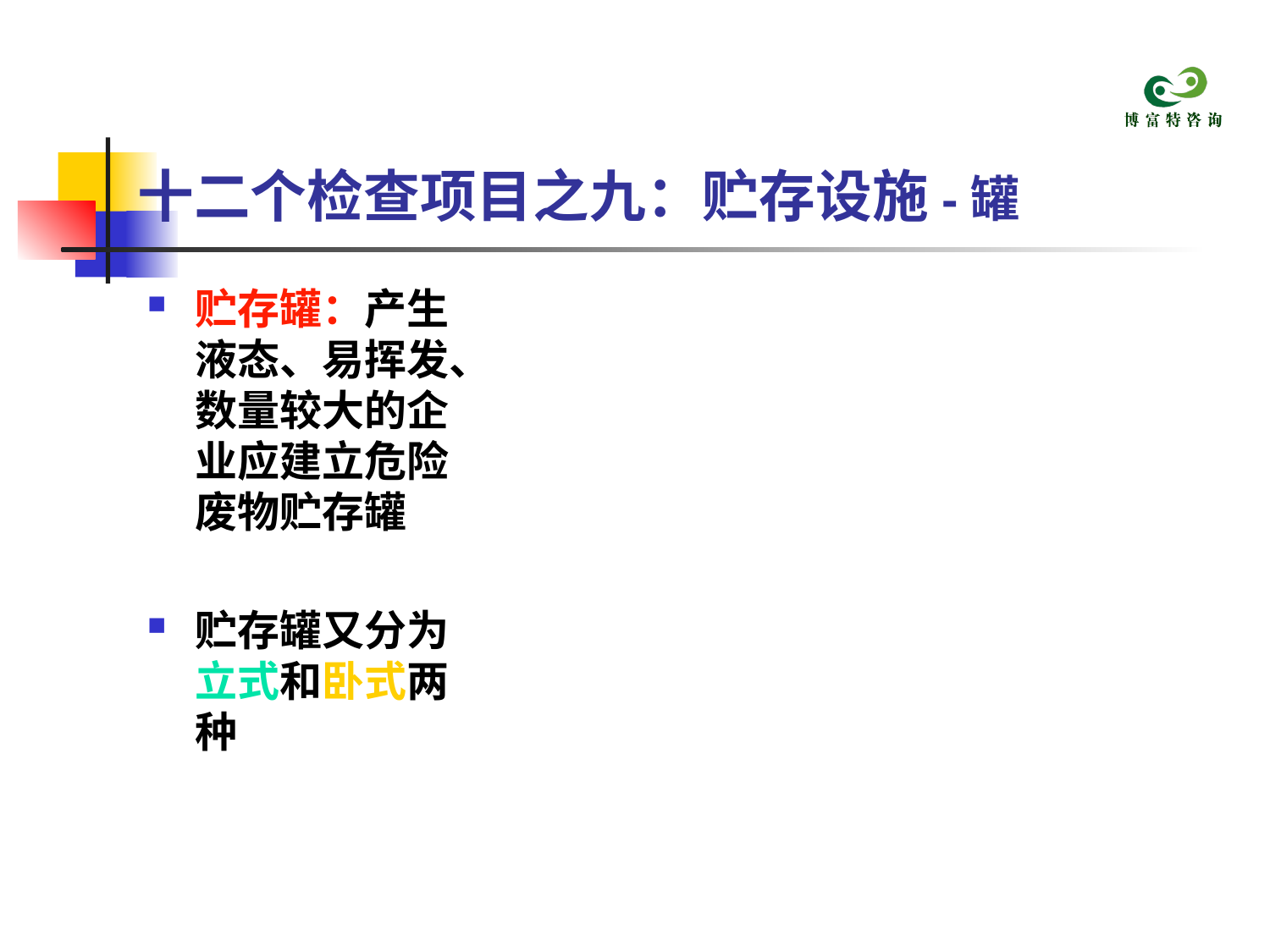

# 十二个检查项目之九：贮存设施-罐
贮存罐：产生液态、易挥发、数量较大的企业应建立危险废物贮存罐

贮存罐又分为立式和卧式两种